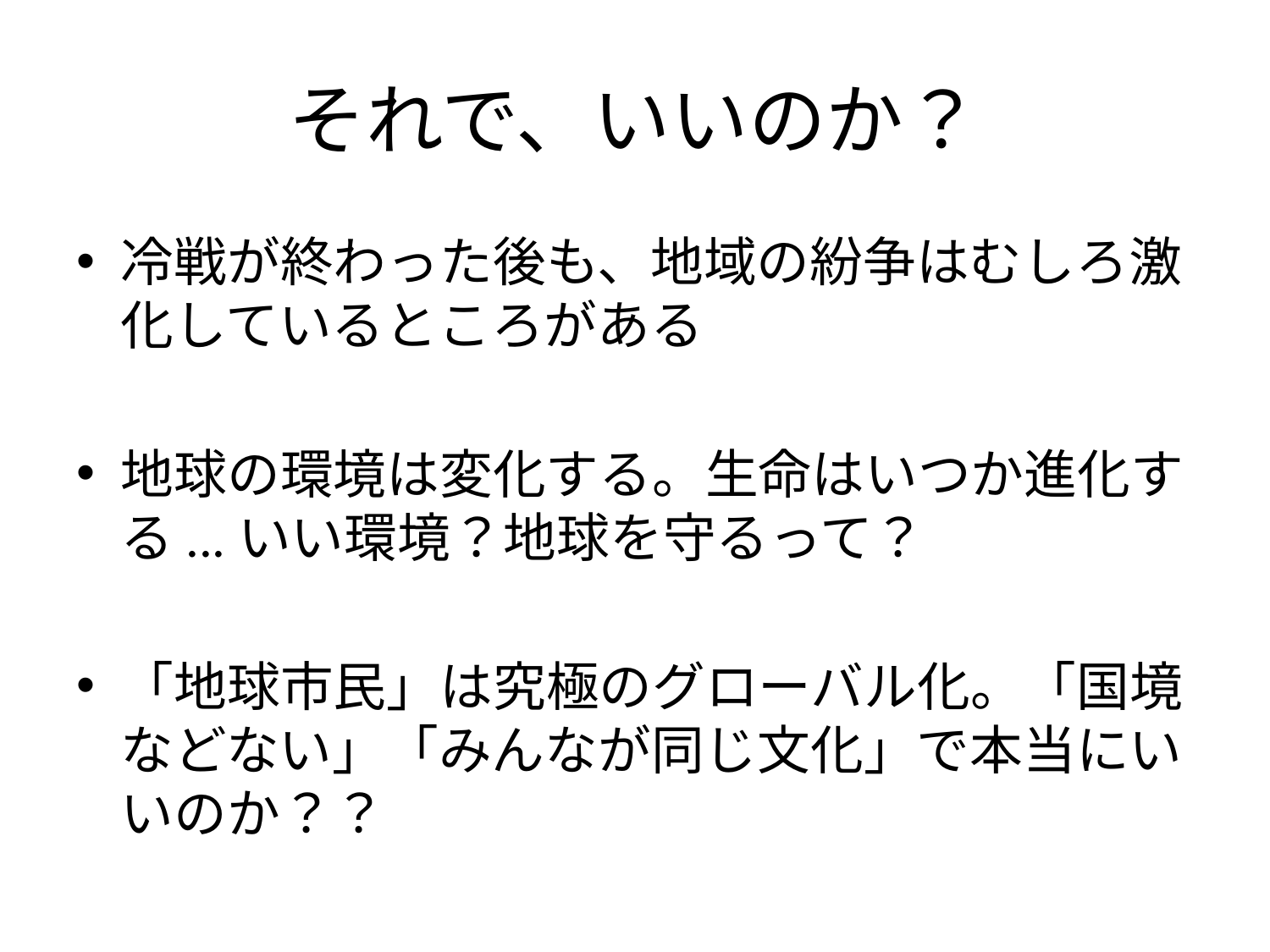

# それで、いいのか？
冷戦が終わった後も、地域の紛争はむしろ激化しているところがある

地球の環境は変化する。生命はいつか進化する...いい環境？地球を守るって？

「地球市民」は究極のグローバル化。「国境などない」「みんなが同じ文化」で本当にいいのか？？